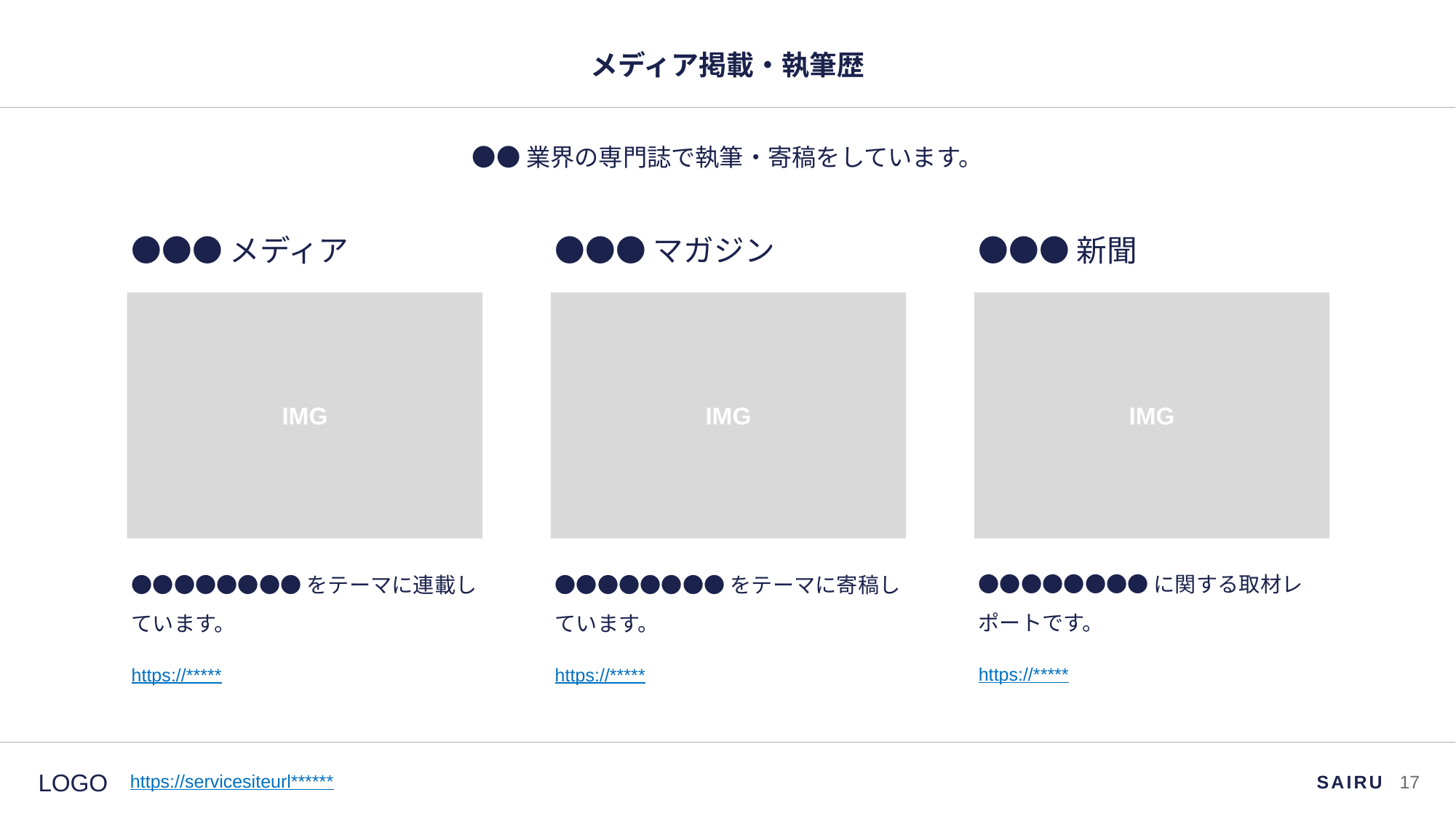

# メディア掲載・執筆歴
●●業界の専門誌で執筆・寄稿をしています。
●●●メディア
●●●マガジン
●●●新聞
IMG
IMG
IMG
●●●●●●●●に関する取材レポートです。
●●●●●●●●をテーマに連載しています。
●●●●●●●●をテーマに寄稿しています。
https://*****
https://*****
https://*****
SAIRU
17